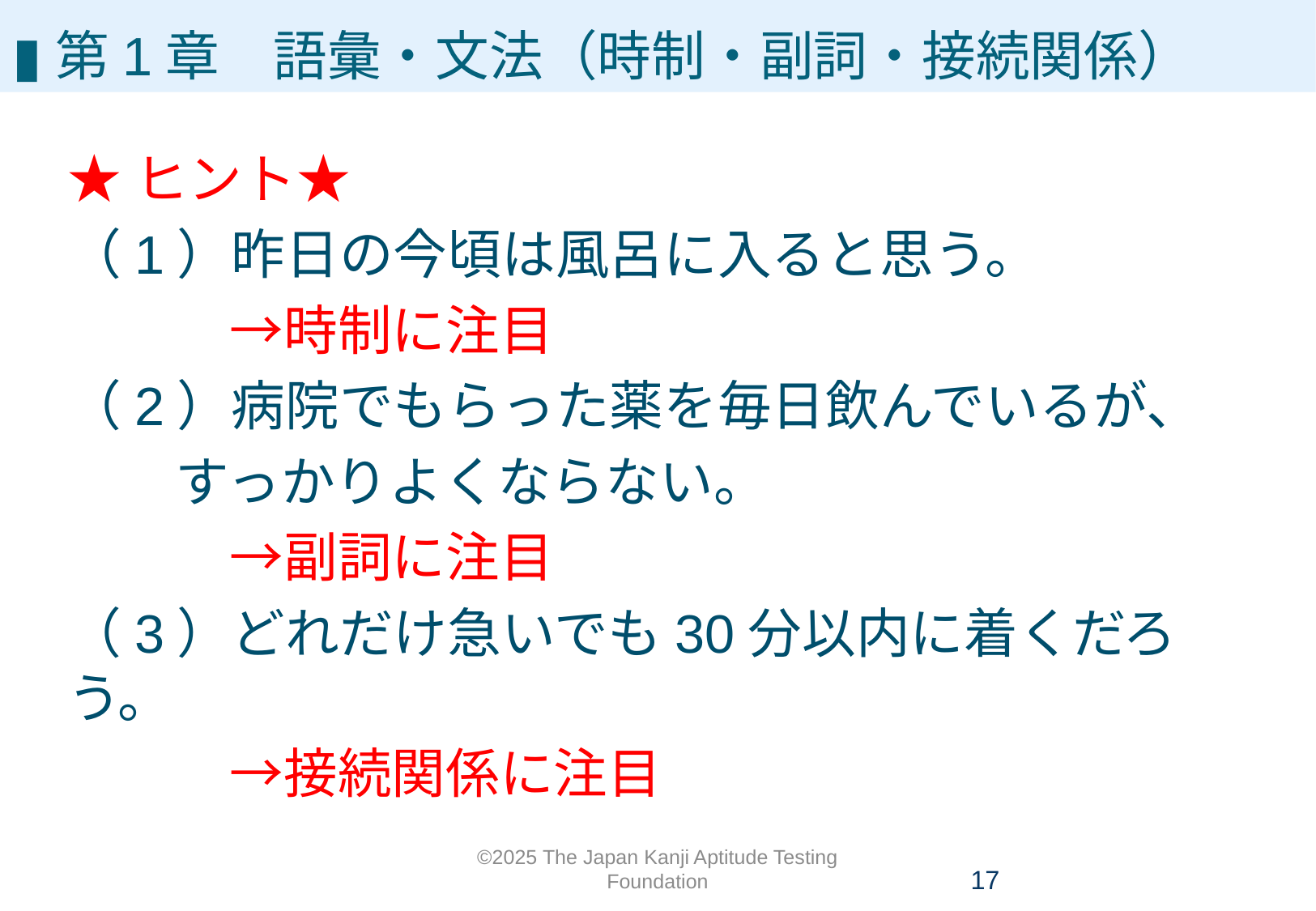

# 第1章　語彙・文法
▮第1章　語彙・文法（時制・副詞・接続関係）
★ヒント★
（1）昨日の今頃は風呂に入ると思う。
　　　→時制に注目
（2）病院でもらった薬を毎日飲んでいるが、
　　すっかりよくならない。
　　　→副詞に注目
（3）どれだけ急いでも30分以内に着くだろう。
　　　→接続関係に注目

©2025 The Japan Kanji Aptitude Testing Foundation
17